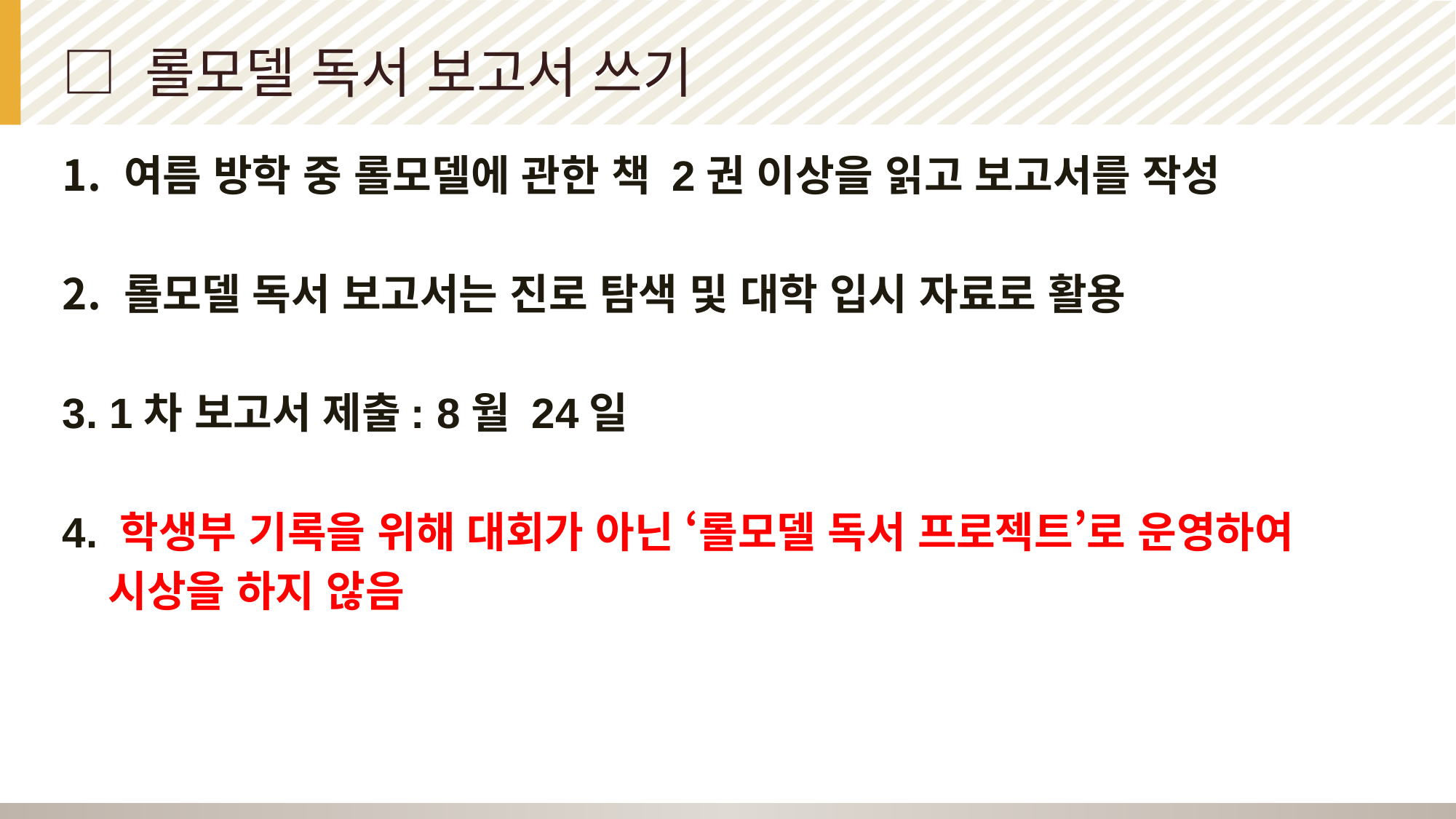

# □ 롤모델 독서 보고서 쓰기
여름 방학 중 롤모델에 관한 책 2권 이상을 읽고 보고서를 작성

롤모델 독서 보고서는 진로 탐색 및 대학 입시 자료로 활용

3. 1차 보고서 제출: 8월 24일

4. 학생부 기록을 위해 대회가 아닌 ‘롤모델 독서 프로젝트’로 운영하여
   시상을 하지 않음